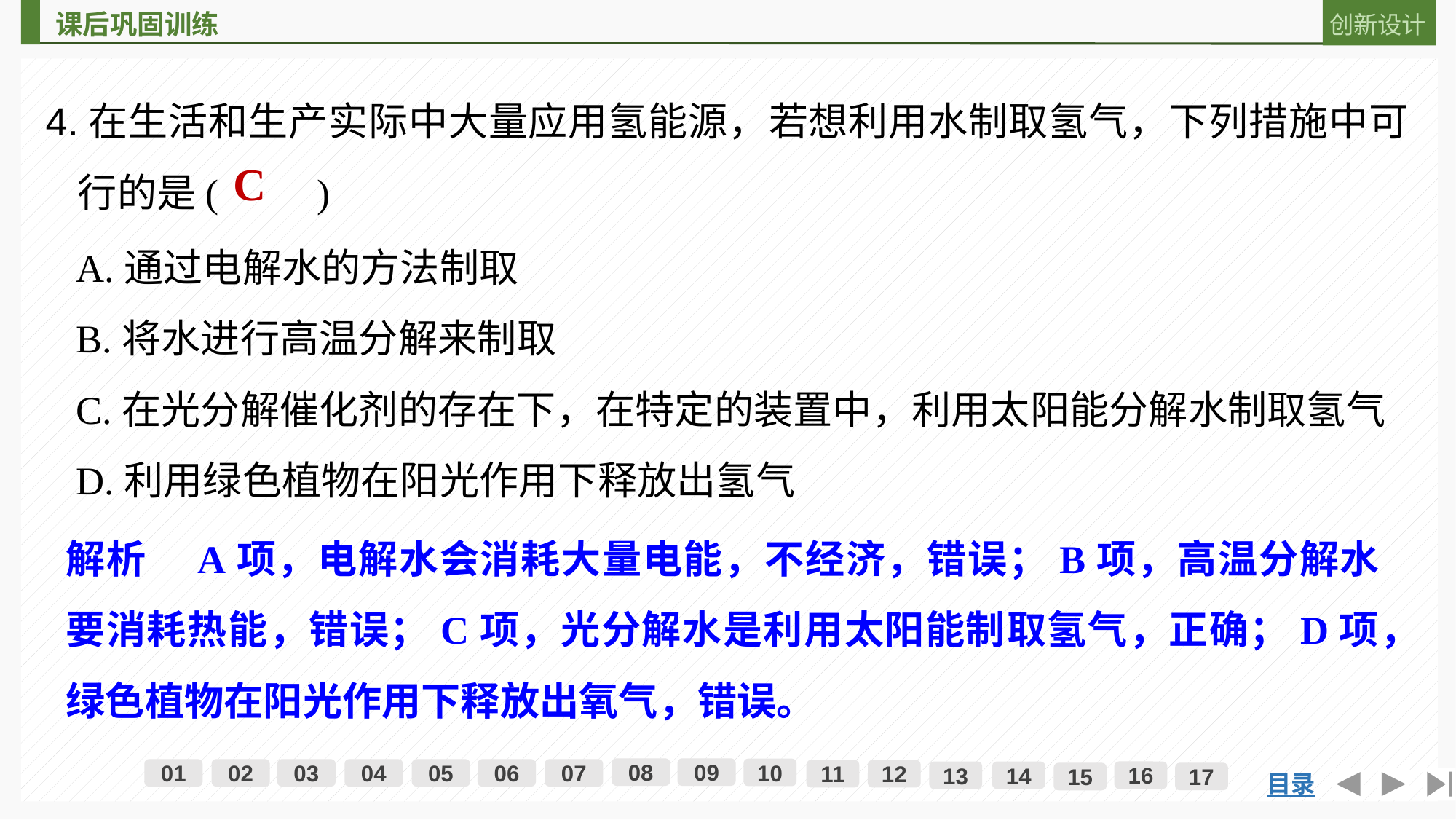

4.在生活和生产实际中大量应用氢能源，若想利用水制取氢气，下列措施中可行的是(　　)
C
A.通过电解水的方法制取
B.将水进行高温分解来制取
C.在光分解催化剂的存在下，在特定的装置中，利用太阳能分解水制取氢气
D.利用绿色植物在阳光作用下释放出氢气
解析　A项，电解水会消耗大量电能，不经济，错误；B项，高温分解水要消耗热能，错误；C项，光分解水是利用太阳能制取氢气，正确；D项，绿色植物在阳光作用下释放出氧气，错误。